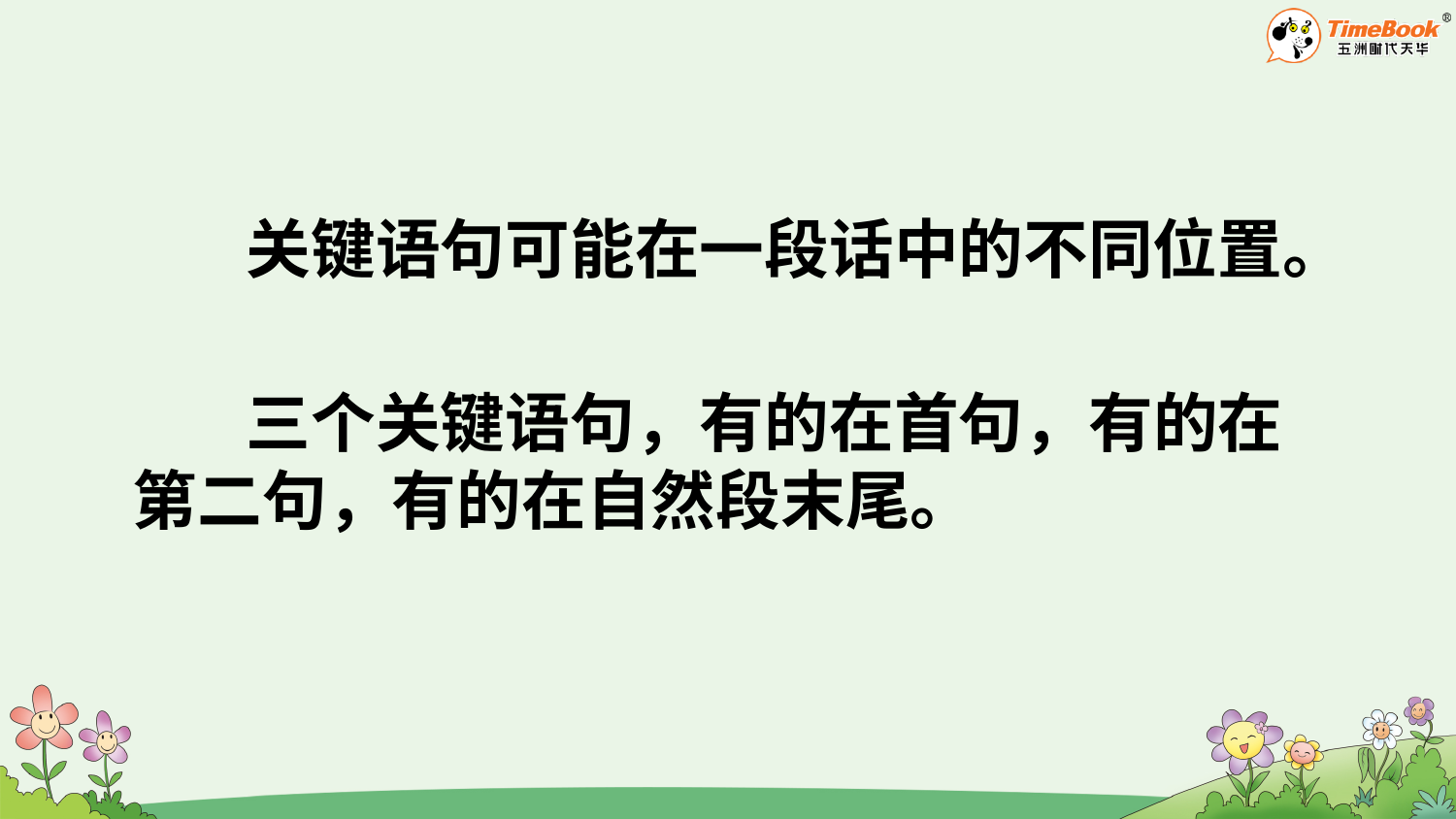

关键语句可能在一段话中的不同位置。
三个关键语句，有的在首句，有的在第二句，有的在自然段末尾。